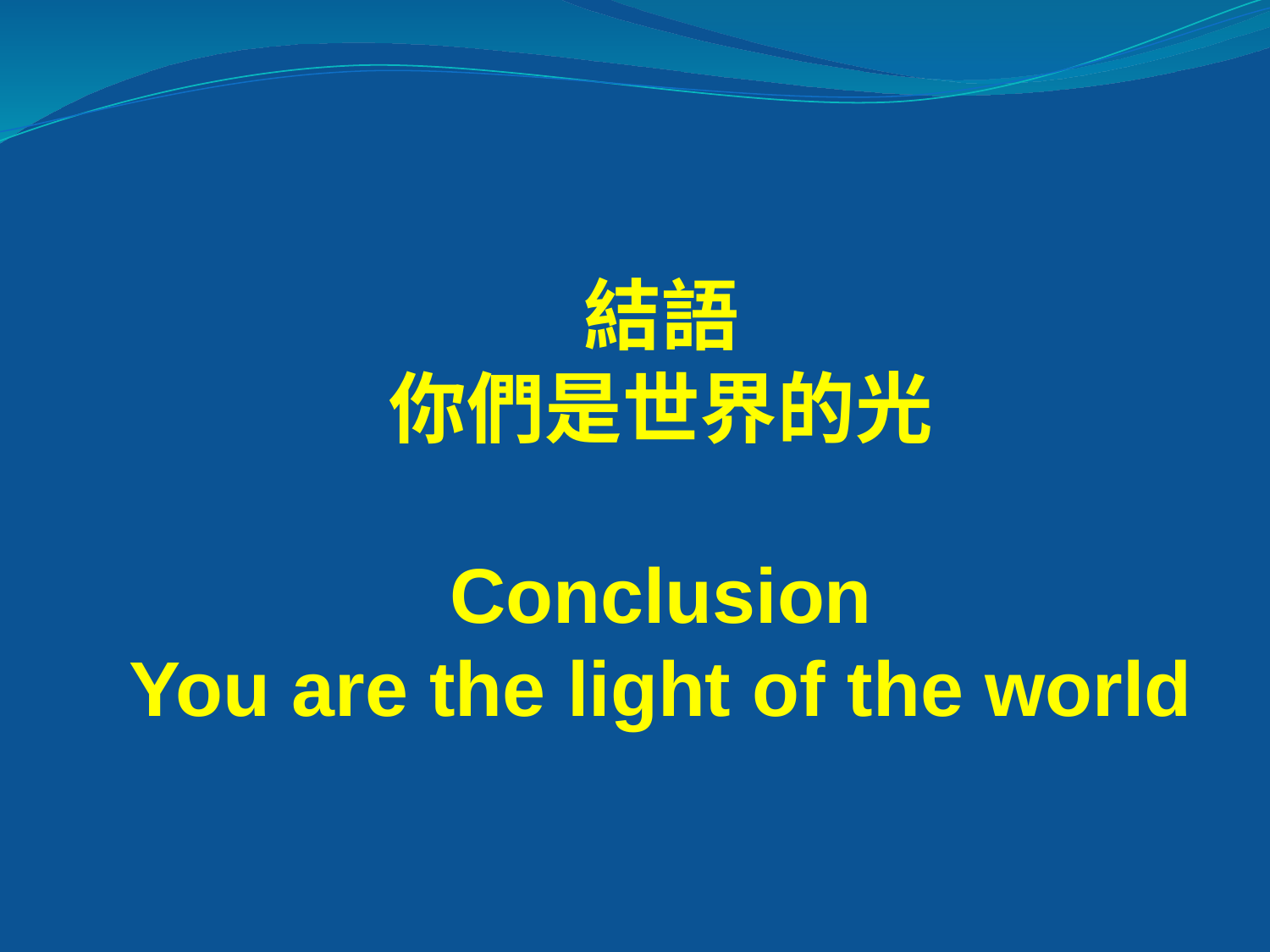

結語
你們是世界的光

Conclusion
You are the light of the world